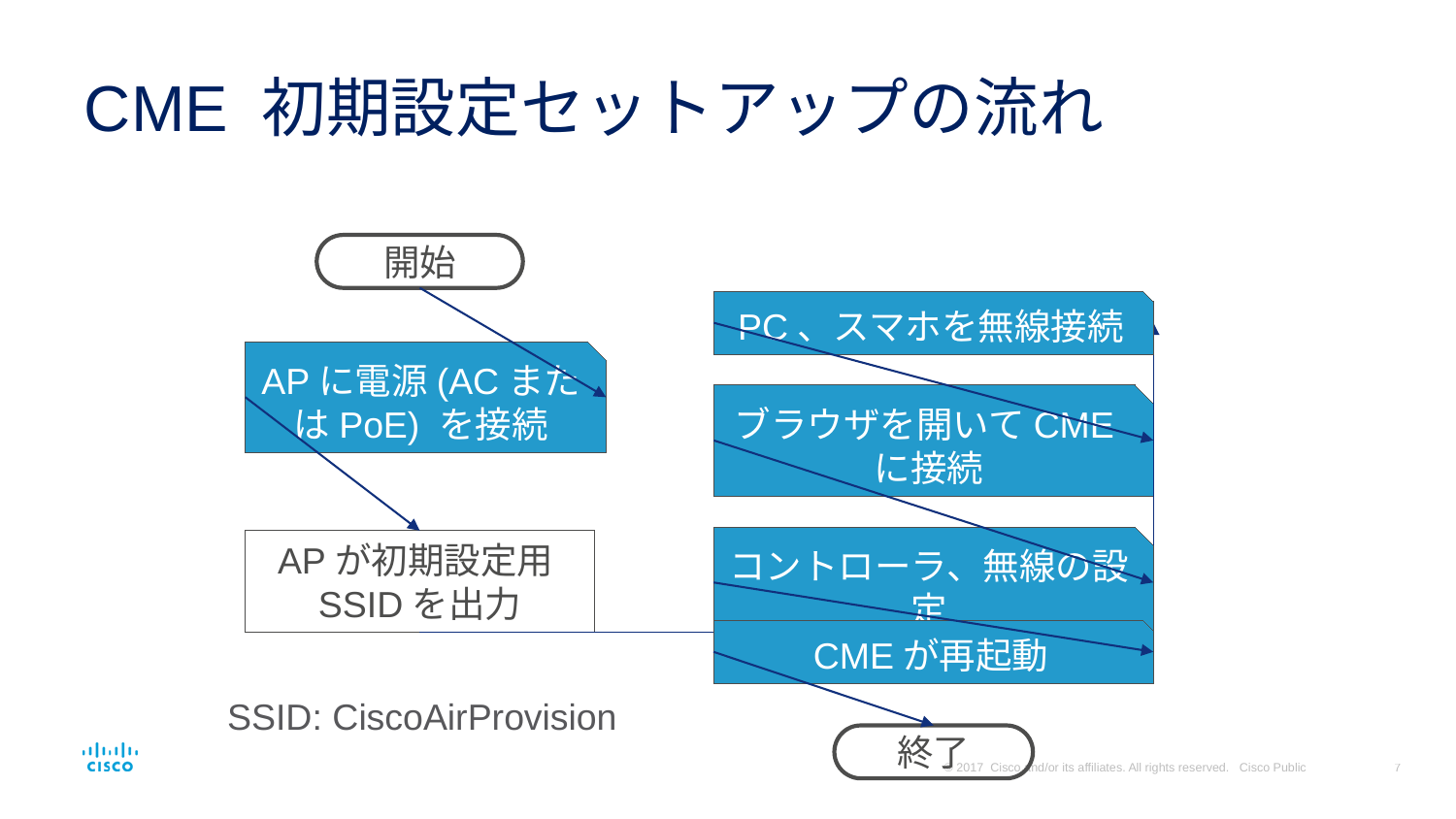

# CME 初期設定セットアップの流れ
開始
PC、スマホを無線接続
APに電源(ACまたはPoE) を接続
ブラウザを開いてCMEに接続
コントローラ、無線の設定
APが初期設定用SSIDを出力
CMEが再起動
SSID: CiscoAirProvision
終了